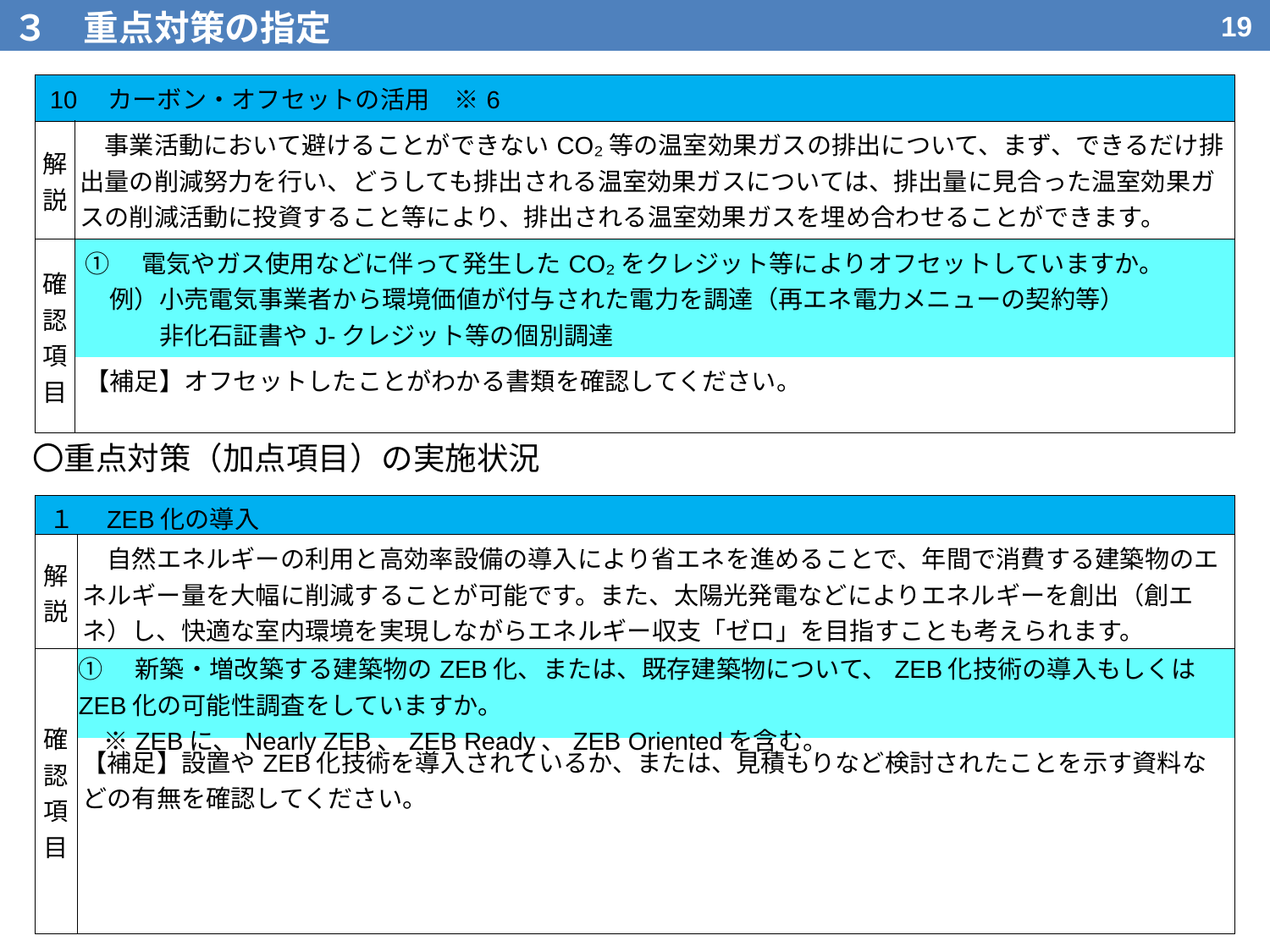

３　重点対策の指定
19
| 10　カーボン・オフセットの活用　※6 |  |
| --- | --- |
| 解説 | 事業活動において避けることができないCO₂等の温室効果ガスの排出について、まず、できるだけ排出量の削減努力を行い、どうしても排出される温室効果ガスについては、排出量に見合った温室効果ガスの削減活動に投資すること等により、排出される温室効果ガスを埋め合わせることができます。 |
| 確認項目 | ①　電気やガス使用などに伴って発生したCO₂をクレジット等によりオフセットしていますか。 　例）小売電気事業者から環境価値が付与された電力を調達（再エネ電力メニューの契約等） 　　　非化石証書やJ-クレジット等の個別調達 |
|  | 【補足】オフセットしたことがわかる書類を確認してください。 |
〇重点対策（加点項目）の実施状況
| １　ZEB化の導入 |  |
| --- | --- |
| 解説 | 自然エネルギーの利用と高効率設備の導入により省エネを進めることで、年間で消費する建築物のエネルギー量を大幅に削減することが可能です。また、太陽光発電などによりエネルギーを創出（創エネ）し、快適な室内環境を実現しながらエネルギー収支「ゼロ」を目指すことも考えられます。 |
| 確認項目 | ①　新築・増改築する建築物のZEB化、または、既存建築物について、ZEB化技術の導入もしくはZEB化の可能性調査をしていますか。 　※ZEBに、Nearly ZEB、ZEB Ready、ZEB Orientedを含む。 |
|  | 【補足】設置やZEB化技術を導入されているか、または、見積もりなど検討されたことを示す資料などの有無を確認してください。 |